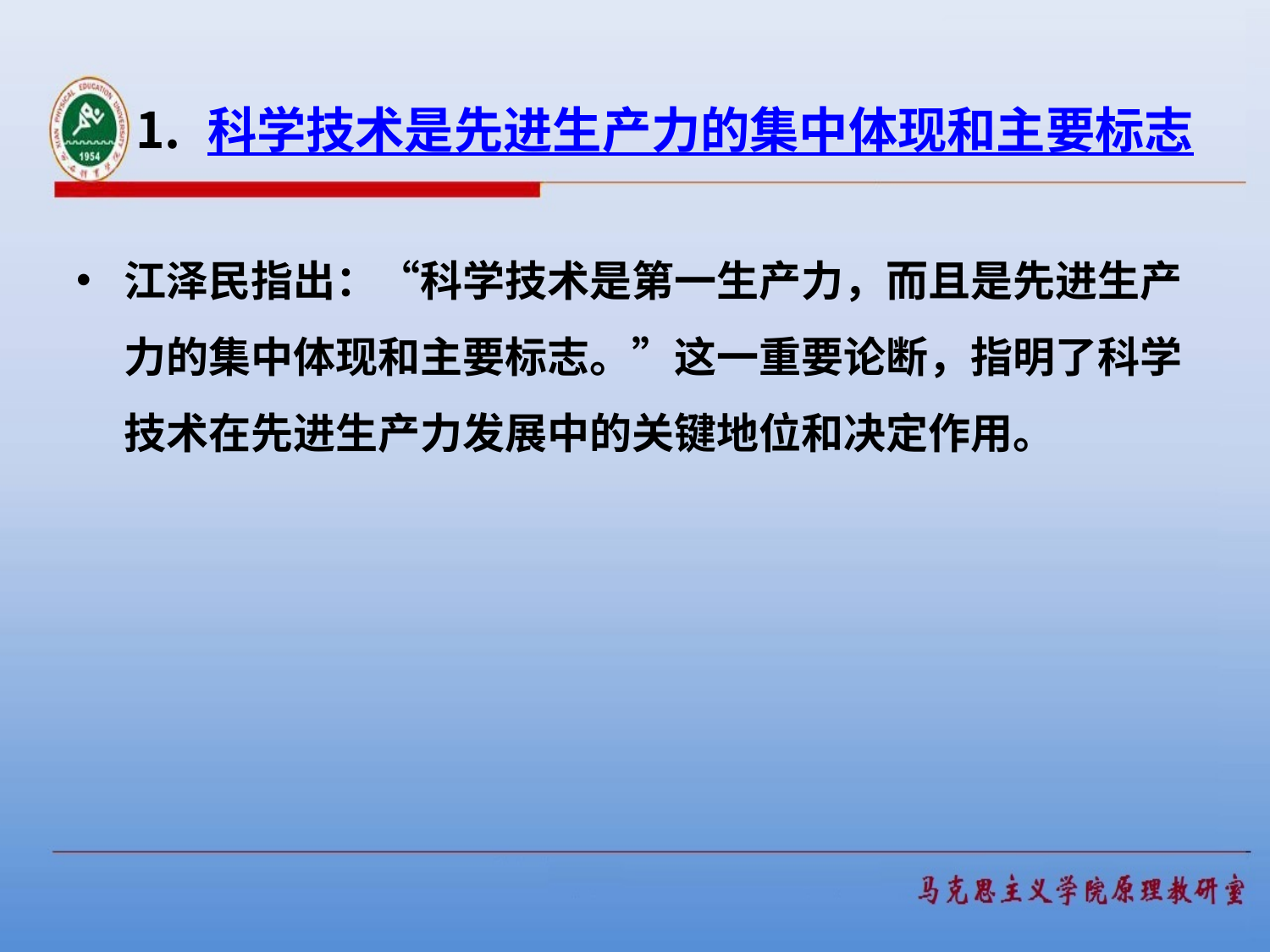

# 科学技术是先进生产力的集中体现和主要标志
江泽民指出：“科学技术是第一生产力，而且是先进生产力的集中体现和主要标志。”这一重要论断，指明了科学技术在先进生产力发展中的关键地位和决定作用。